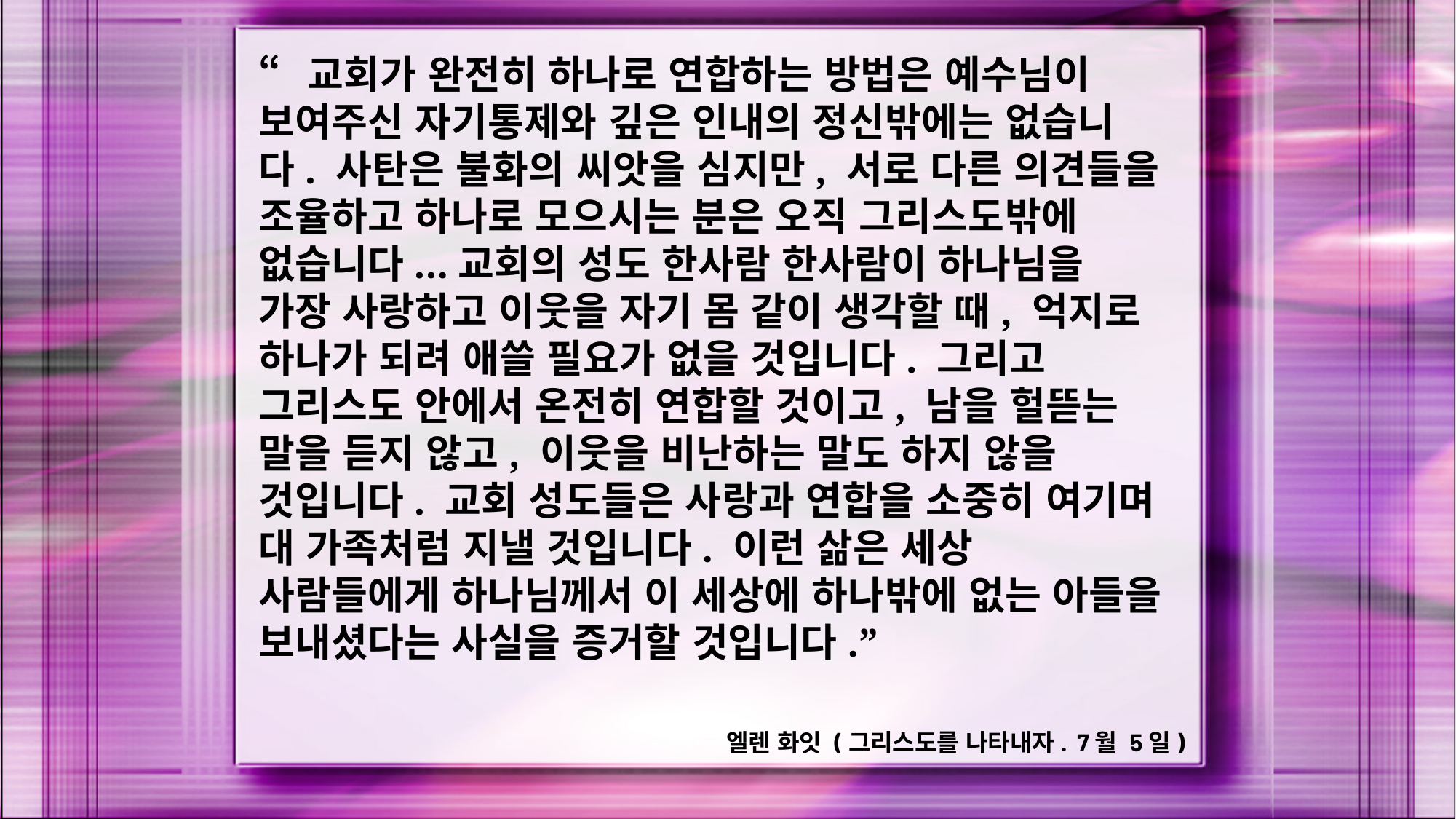

“교회가 완전히 하나로 연합하는 방법은 예수님이 보여주신 자기통제와 깊은 인내의 정신밖에는 없습니다. 사탄은 불화의 씨앗을 심지만, 서로 다른 의견들을 조율하고 하나로 모으시는 분은 오직 그리스도밖에 없습니다...교회의 성도 한사람 한사람이 하나님을 가장 사랑하고 이웃을 자기 몸 같이 생각할 때, 억지로 하나가 되려 애쓸 필요가 없을 것입니다. 그리고 그리스도 안에서 온전히 연합할 것이고, 남을 헐뜯는 말을 듣지 않고, 이웃을 비난하는 말도 하지 않을 것입니다. 교회 성도들은 사랑과 연합을 소중히 여기며 대 가족처럼 지낼 것입니다. 이런 삶은 세상 사람들에게 하나님께서 이 세상에 하나밖에 없는 아들을 보내셨다는 사실을 증거할 것입니다.”
엘렌 화잇 (그리스도를 나타내자.  7월 5일)